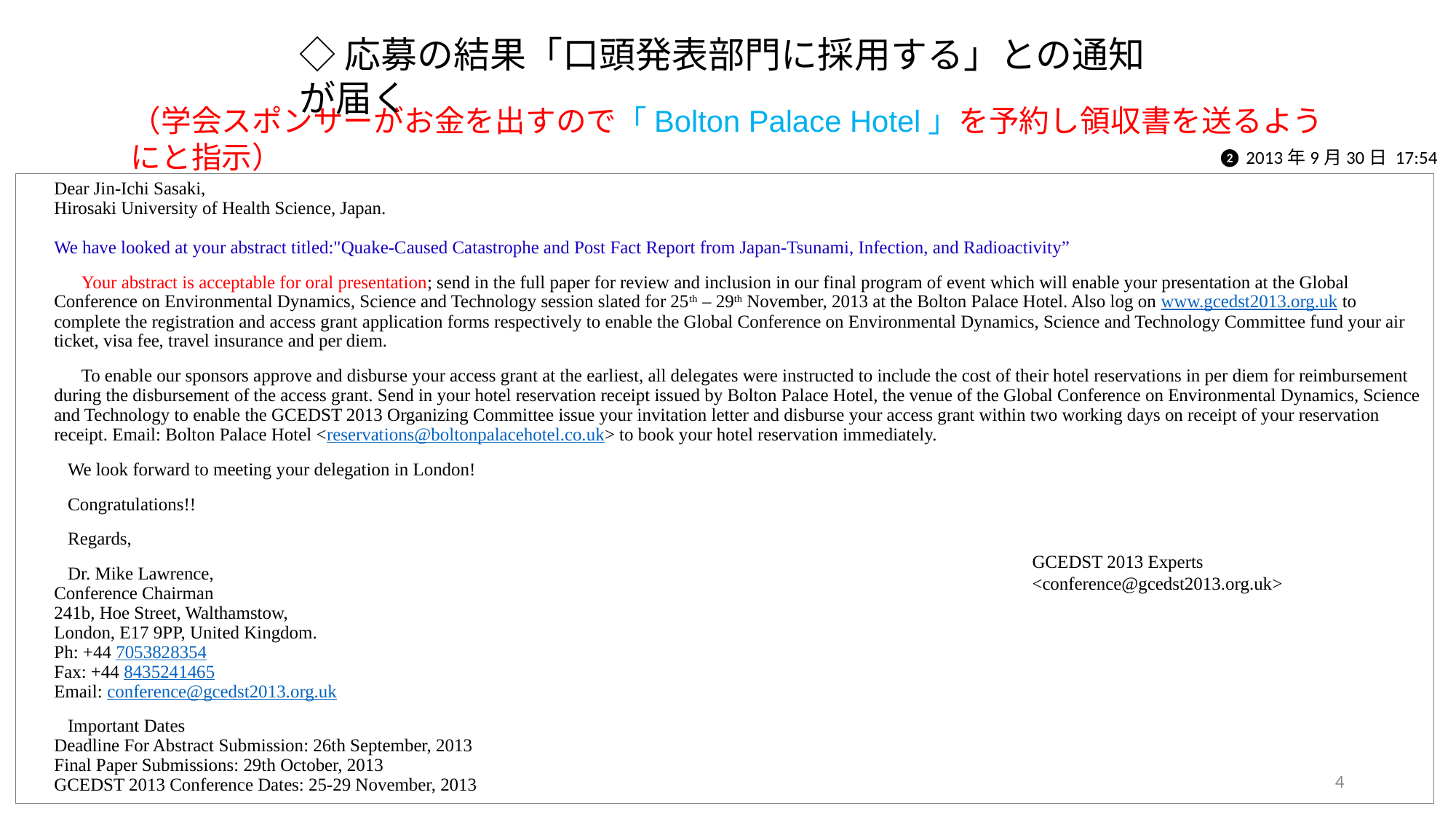

◇応募の結果「口頭発表部門に採用する」との通知が届く
（学会スポンサーがお金を出すので「Bolton Palace Hotel」を予約し領収書を送るようにと指示）
❷ 2013年9月30日 17:54
      Dear Jin-Ichi Sasaki,
Hirosaki University of Health Science, Japan.
We have looked at your abstract titled:"Quake-Caused Catastrophe and Post Fact Report from Japan-Tsunami, Infection, and Radioactivity”
            Your abstract is acceptable for oral presentation; send in the full paper for review and inclusion in our final program of event which will enable your presentation at the Global Conference on Environmental Dynamics, Science and Technology session slated for 25th – 29th November, 2013 at the Bolton Palace Hotel. Also log on www.gcedst2013.org.uk to complete the registration and access grant application forms respectively to enable the Global Conference on Environmental Dynamics, Science and Technology Committee fund your air ticket, visa fee, travel insurance and per diem.
            To enable our sponsors approve and disburse your access grant at the earliest, all delegates were instructed to include the cost of their hotel reservations in per diem for reimbursement during the disbursement of the access grant. Send in your hotel reservation receipt issued by Bolton Palace Hotel, the venue of the Global Conference on Environmental Dynamics, Science and Technology to enable the GCEDST 2013 Organizing Committee issue your invitation letter and disburse your access grant within two working days on receipt of your reservation receipt. Email: Bolton Palace Hotel <reservations@boltonpalacehotel.co.uk> to book your hotel reservation immediately.
         We look forward to meeting your delegation in London!
         Congratulations!!
         Regards,
         Dr. Mike Lawrence,
Conference Chairman
241b, Hoe Street, Walthamstow,
London, E17 9PP, United Kingdom.
Ph: +44 7053828354
Fax: +44 8435241465
Email: conference@gcedst2013.org.uk
         Important Dates
Deadline For Abstract Submission: 26th September, 2013
Final Paper Submissions: 29th October, 2013
GCEDST 2013 Conference Dates: 25-29 November, 2013
GCEDST 2013 Experts <conference@gcedst2013.org.uk>
4